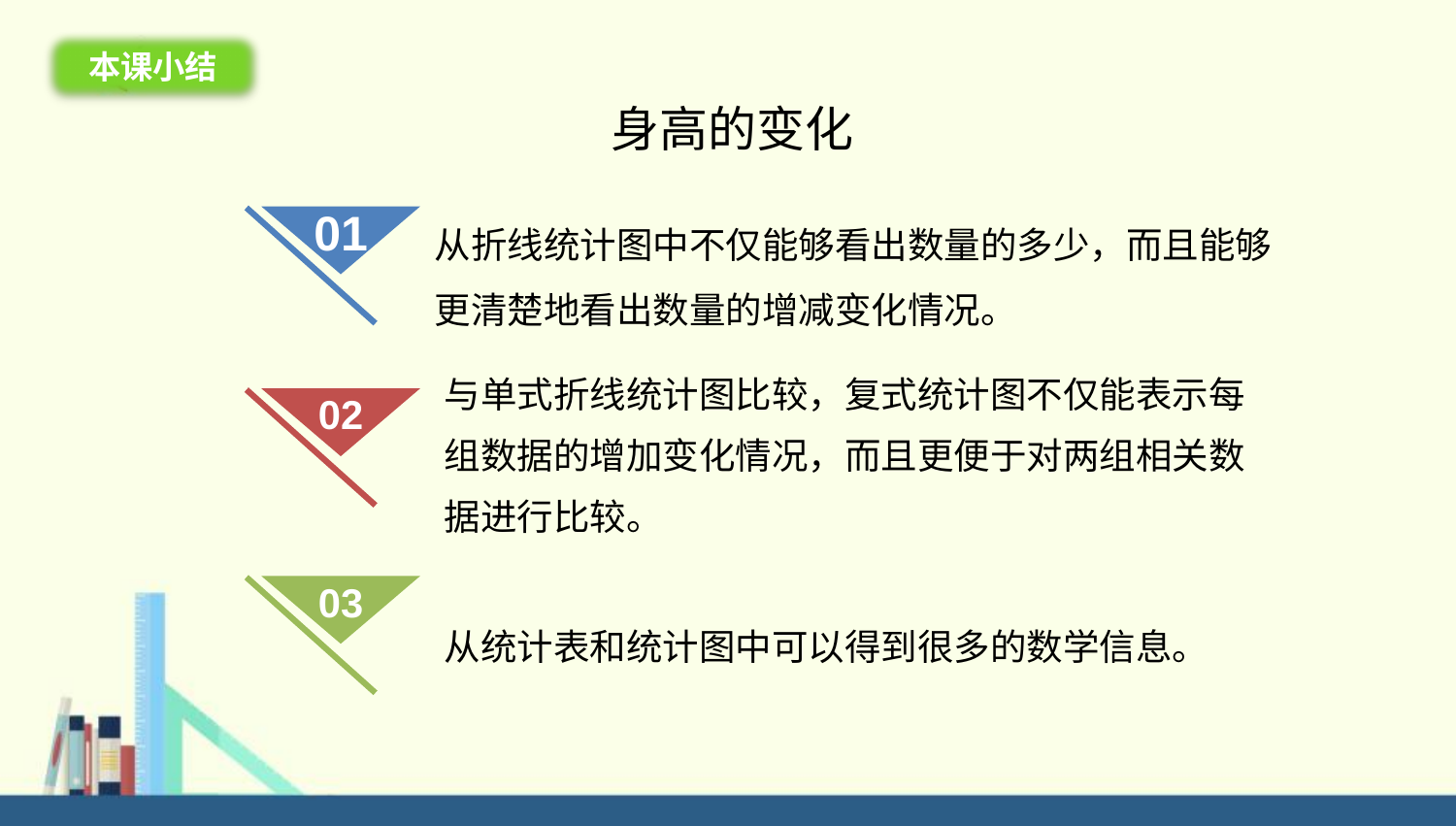

本课小结
身高的变化
从折线统计图中不仅能够看出数量的多少，而且能够更清楚地看出数量的增减变化情况。
01
与单式折线统计图比较，复式统计图不仅能表示每组数据的增加变化情况，而且更便于对两组相关数据进行比较。
02
03
从统计表和统计图中可以得到很多的数学信息。